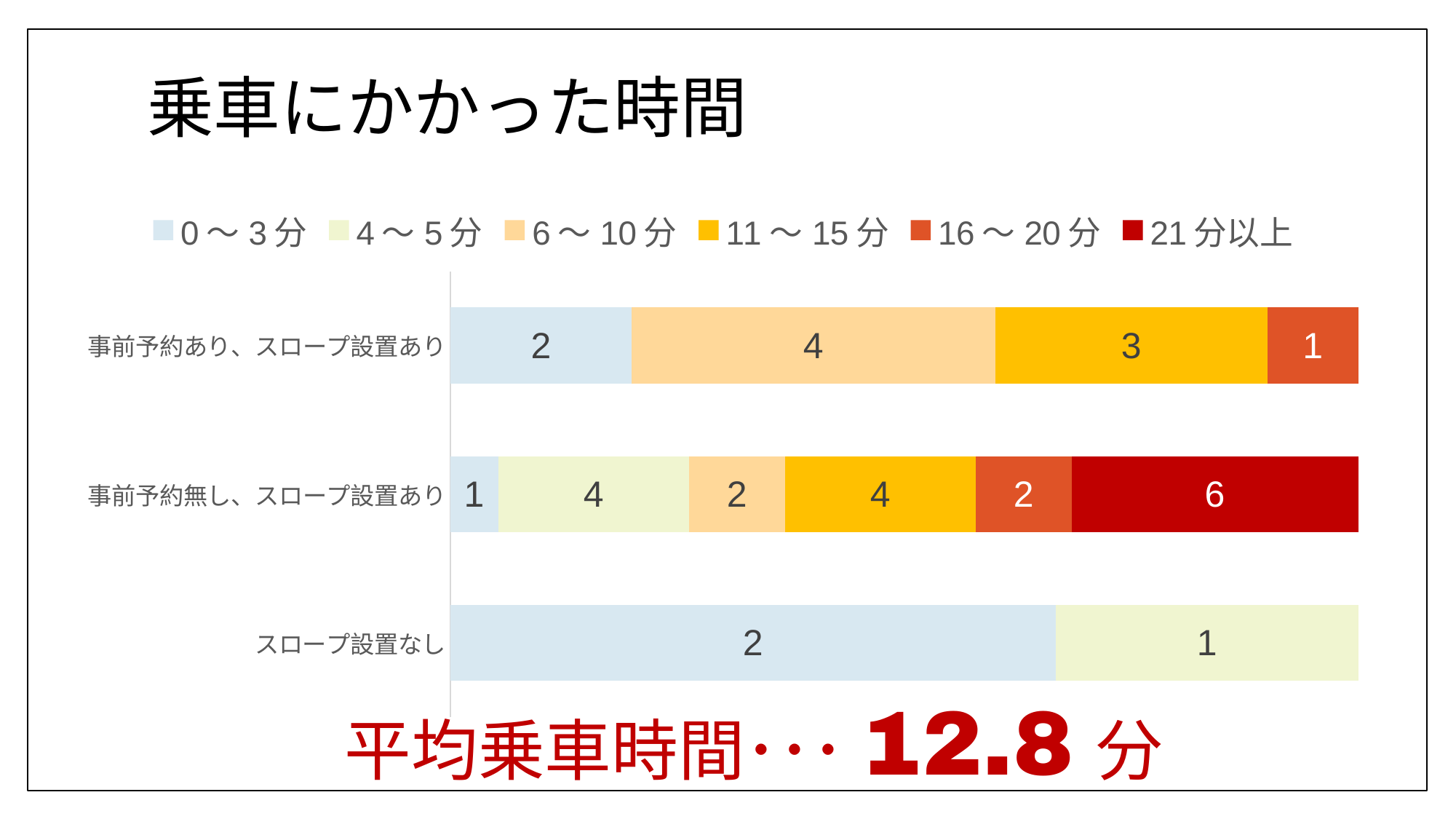

# 乗車にかかった時間

### Chart

| Category | 0～3分 | 4～5分 | 6～10分 | 11～15分 | 16～20分 | 21分以上 |
|---|---|---|---|---|---|---|
| 事前予約あり、スロープ設置あり | 2.0 | None | 4.0 | 3.0 | 1.0 | None |
| 事前予約無し、スロープ設置あり | 1.0 | 4.0 | 2.0 | 4.0 | 2.0 | 6.0 |
| スロープ設置なし | 2.0 | 1.0 | None | None | None | None |
平均乗車時間･･･12.8分